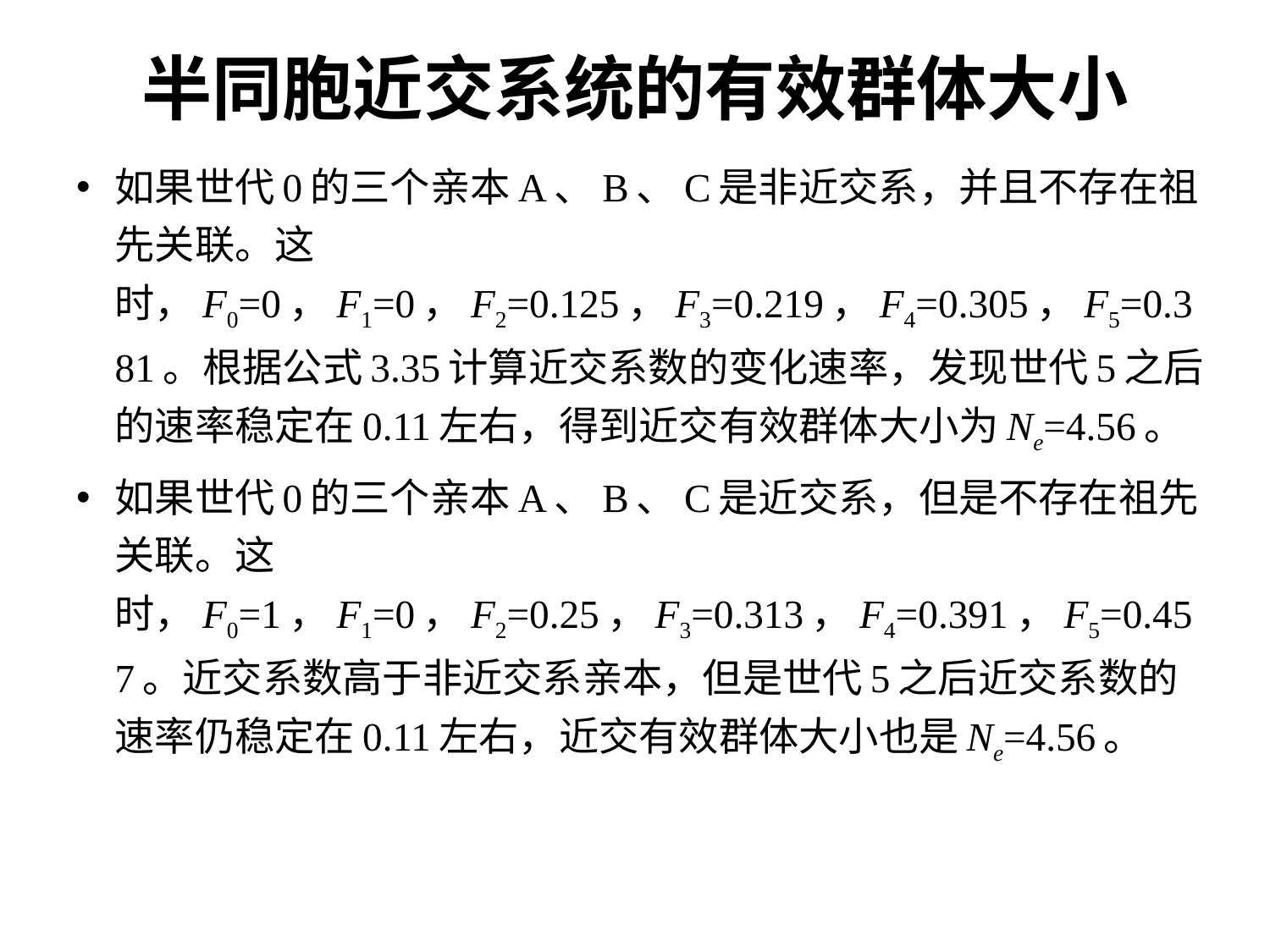

# 半同胞近交系统的有效群体大小
如果世代0的三个亲本A、B、C是非近交系，并且不存在祖先关联。这时，F0=0，F1=0，F2=0.125，F3=0.219，F4=0.305，F5=0.381。根据公式3.35计算近交系数的变化速率，发现世代5之后的速率稳定在0.11左右，得到近交有效群体大小为Ne=4.56。
如果世代0的三个亲本A、B、C是近交系，但是不存在祖先关联。这时，F0=1，F1=0，F2=0.25，F3=0.313，F4=0.391，F5=0.457。近交系数高于非近交系亲本，但是世代5之后近交系数的速率仍稳定在0.11左右，近交有效群体大小也是Ne=4.56。